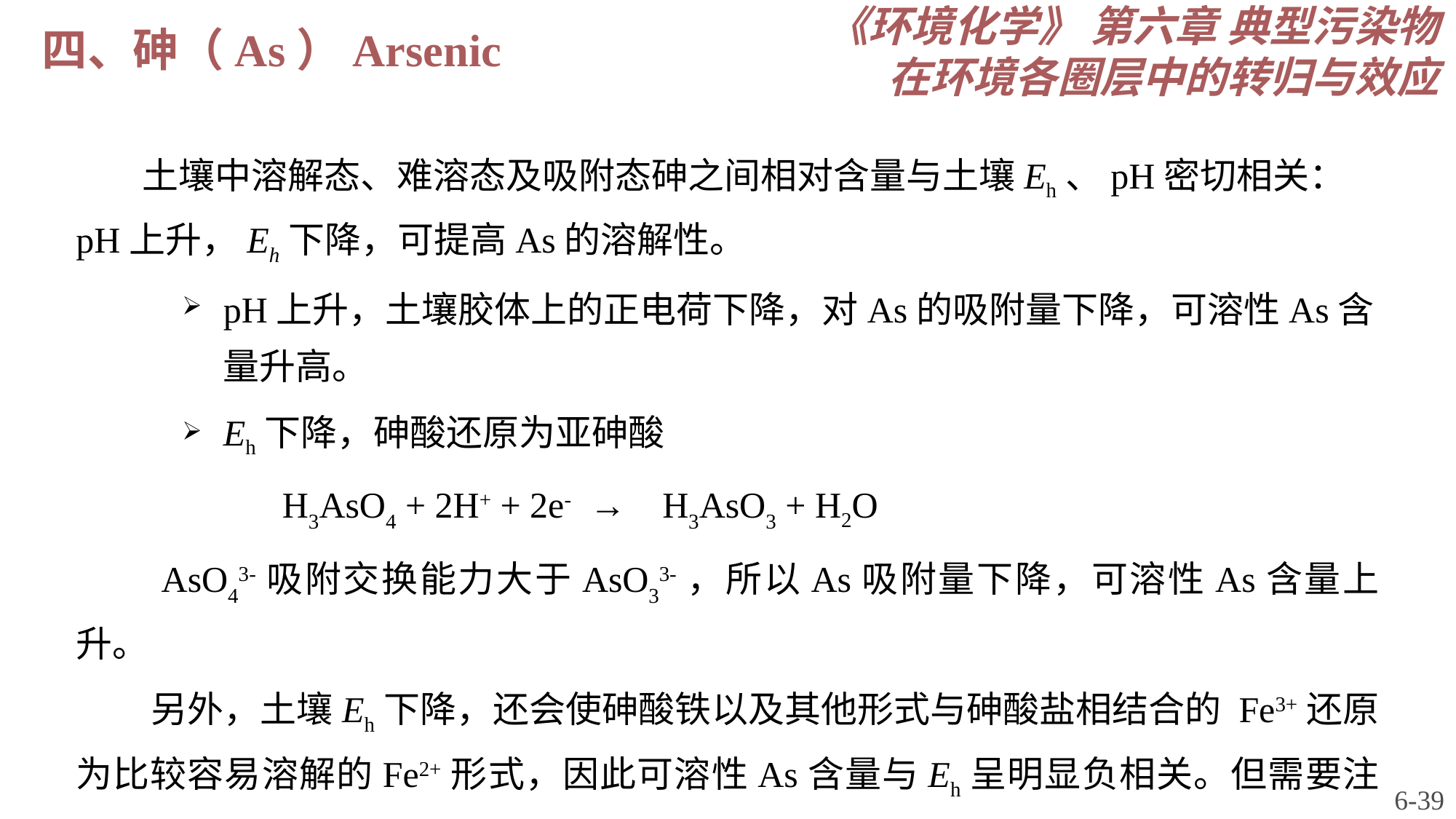

《环境化学》 第六章 典型污染物在环境各圈层中的转归与效应
四、砷（As）Arsenic
       土壤中溶解态、难溶态及吸附态砷之间相对含量与土壤Eh、pH密切相关：pH上升，Eh下降，可提高As的溶解性。
pH上升，土壤胶体上的正电荷下降，对As的吸附量下降，可溶性As含量升高。
Eh下降，砷酸还原为亚砷酸
           H3AsO4 + 2H+ + 2e-  →    H3AsO3 + H2O
　　AsO43-吸附交换能力大于AsO33-，所以As吸附量下降，可溶性As含量上升。
        另外，土壤Eh下降，还会使砷酸铁以及其他形式与砷酸盐相结合的 Fe3+还原为比较容易溶解的Fe2+形式，因此可溶性As含量与Eh呈明显负相关。但需要注意的是：当土壤中含硫量较高时，在还原条件下，可生成稳定难溶的As2S3。
6-39